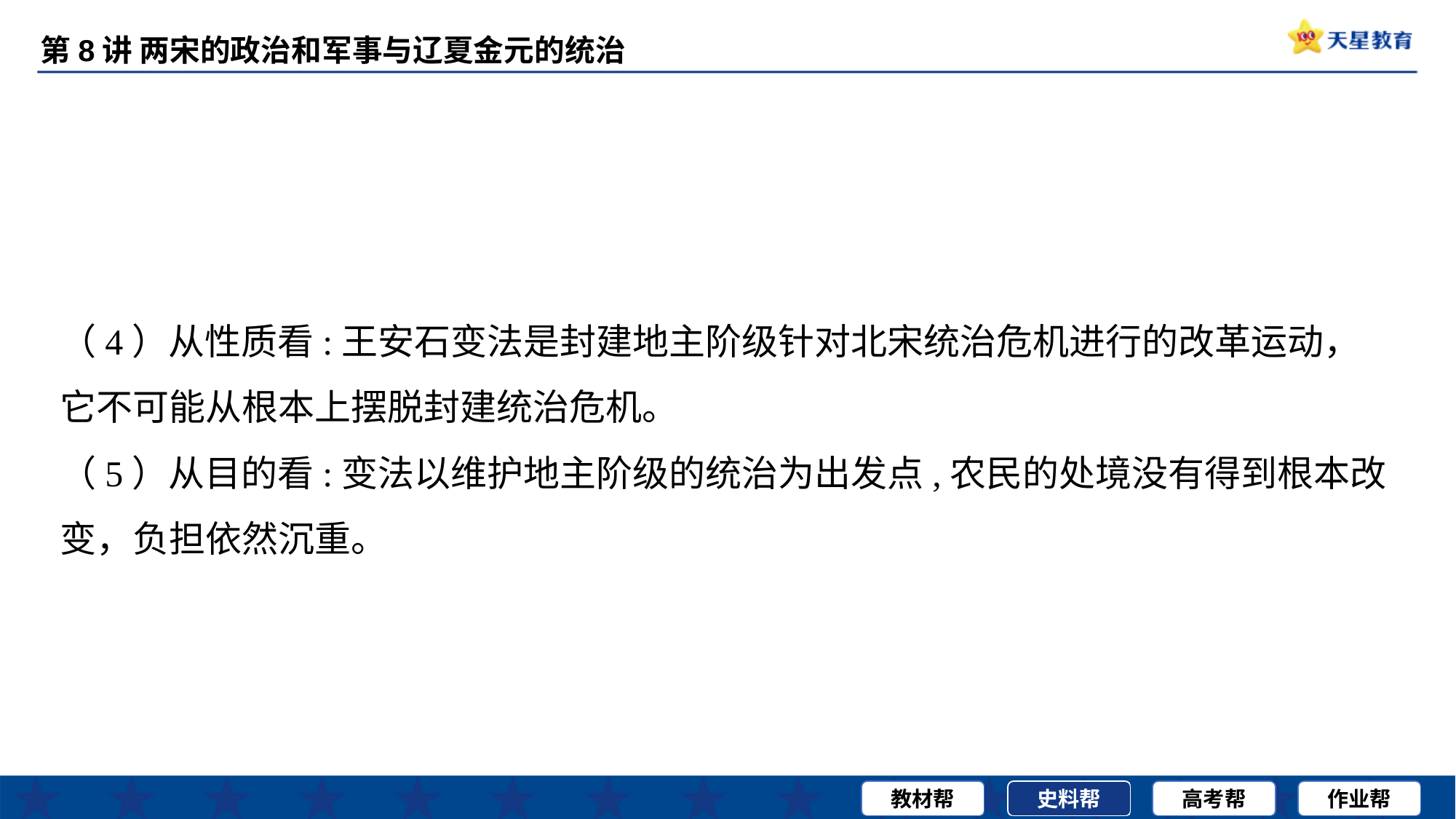

（4）从性质看:王安石变法是封建地主阶级针对北宋统治危机进行的改革运动，它不可能从根本上摆脱封建统治危机。
（5）从目的看:变法以维护地主阶级的统治为出发点,农民的处境没有得到根本改变，负担依然沉重。